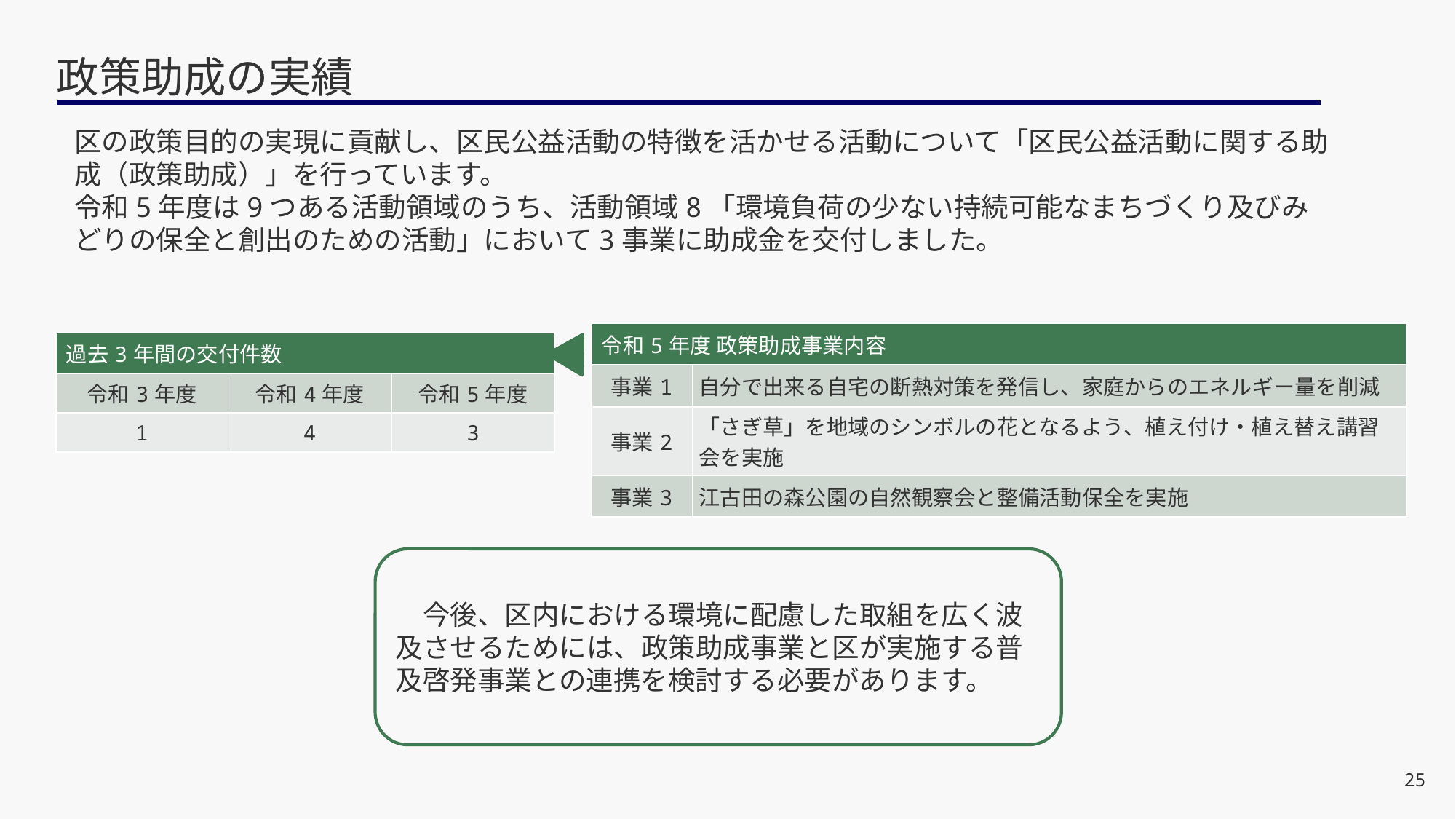

# 政策助成の実績
区の政策目的の実現に貢献し、区民公益活動の特徴を活かせる活動について「区民公益活動に関する助成（政策助成）」を行っています。
令和5年度は9つある活動領域のうち、活動領域8「環境負荷の少ない持続可能なまちづくり及びみどりの保全と創出のための活動」において3事業に助成金を交付しました。
| 令和5年度 政策助成事業内容 |  |
| --- | --- |
| 事業1 | 自分で出来る自宅の断熱対策を発信し、家庭からのエネルギー量を削減 |
| 事業2 | 「さぎ草」を地域のシンボルの花となるよう、植え付け・植え替え講習会を実施 |
| 事業3 | 江古田の森公園の自然観察会と整備活動保全を実施 |

| 過去3年間の交付件数 |  |  |
| --- | --- | --- |
| 令和3年度 | 令和4年度 | 令和5年度 |
| 1 | 4 | 3 |
　今後、区内における環境に配慮した取組を広く波及させるためには、政策助成事業と区が実施する普及啓発事業との連携を検討する必要があります。
25